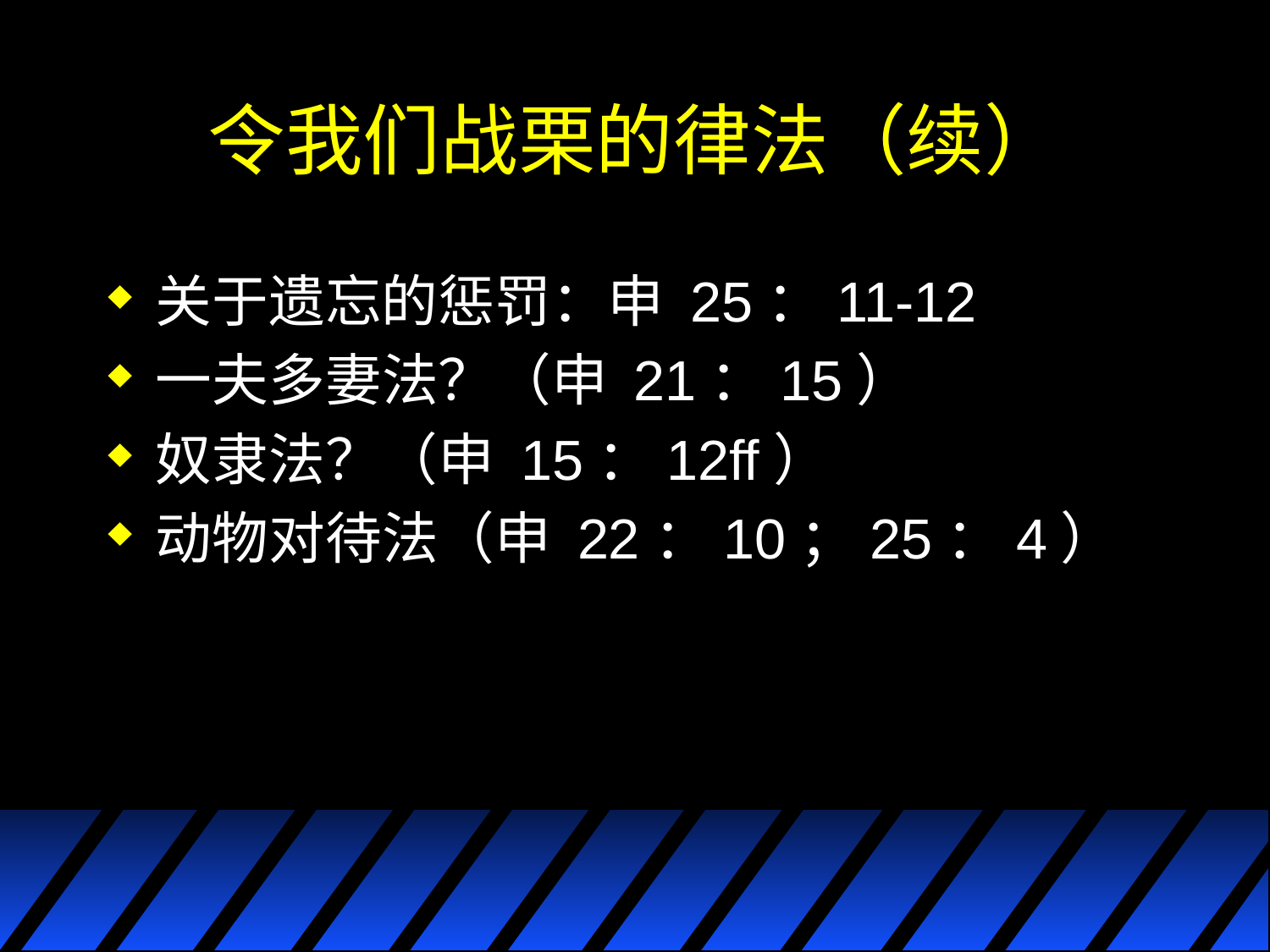

# 令我们战栗的律法（续）
关于遗忘的惩罚：申 25：11-12
一夫多妻法？（申 21：15）
奴隶法？（申 15：12ff）
动物对待法（申 22：10；25：4）